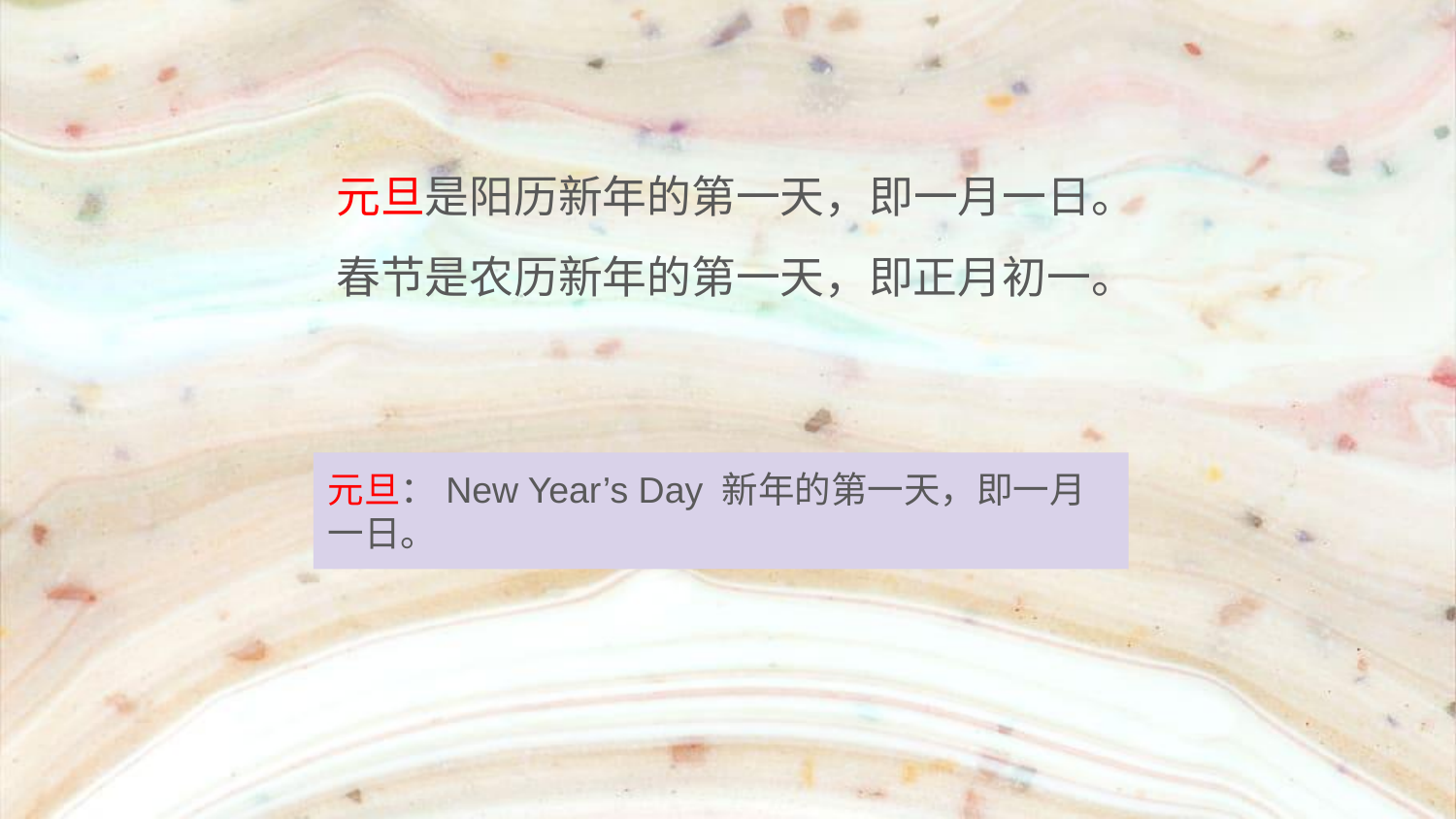

元旦是阳历新年的第一天，即一月一日。
春节是农历新年的第一天，即正月初一。
元旦：New Year’s Day 新年的第一天，即一月一日。